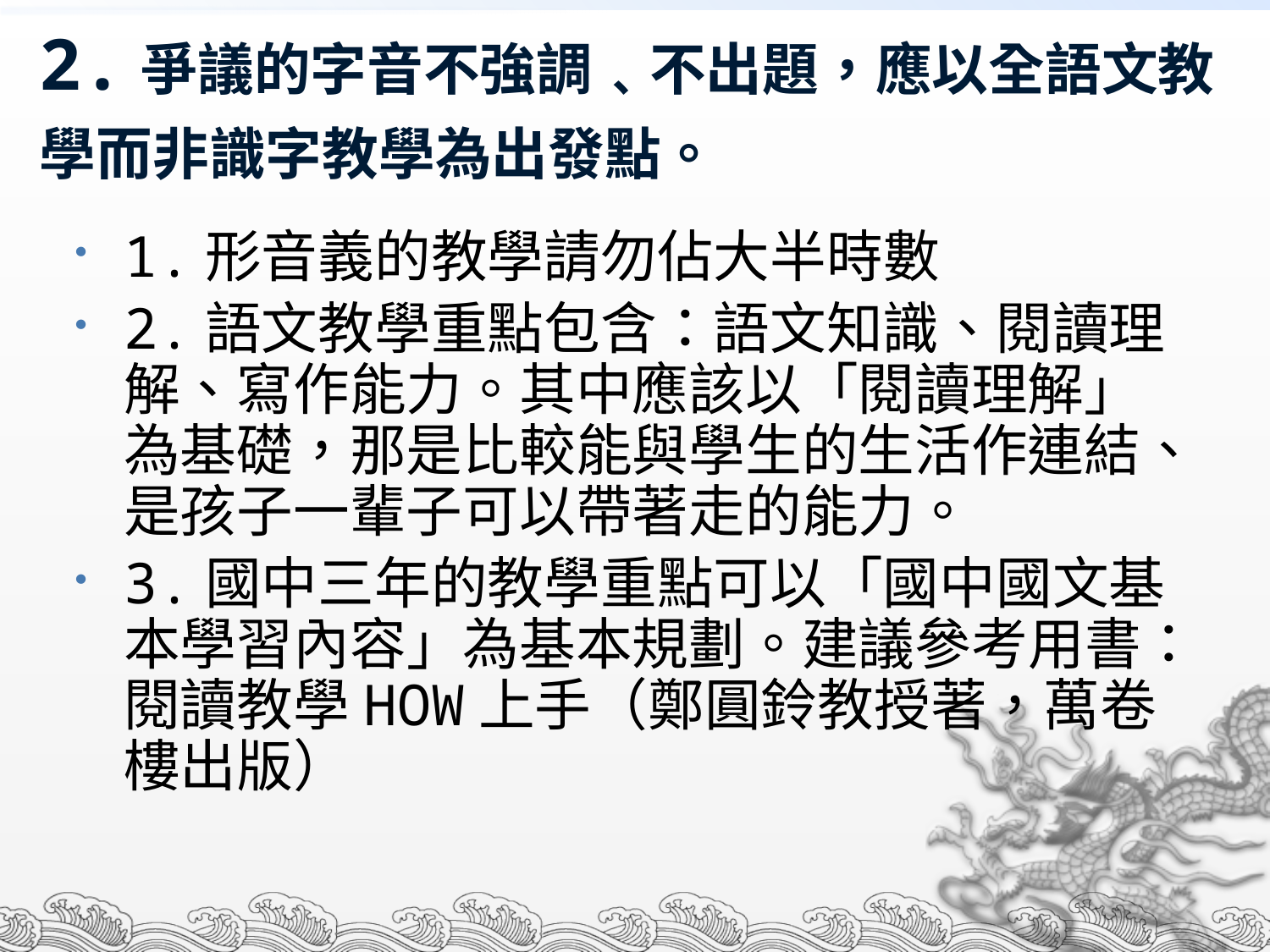

# 2.爭議的字音不強調﹑不出題，應以全語文教學而非識字教學為出發點。
1.形音義的教學請勿佔大半時數
2.語文教學重點包含：語文知識、閱讀理解、寫作能力。其中應該以「閱讀理解」為基礎，那是比較能與學生的生活作連結、是孩子一輩子可以帶著走的能力。
3.國中三年的教學重點可以「國中國文基本學習內容」為基本規劃。建議參考用書：閱讀教學HOW上手（鄭圓鈴教授著，萬卷樓出版）